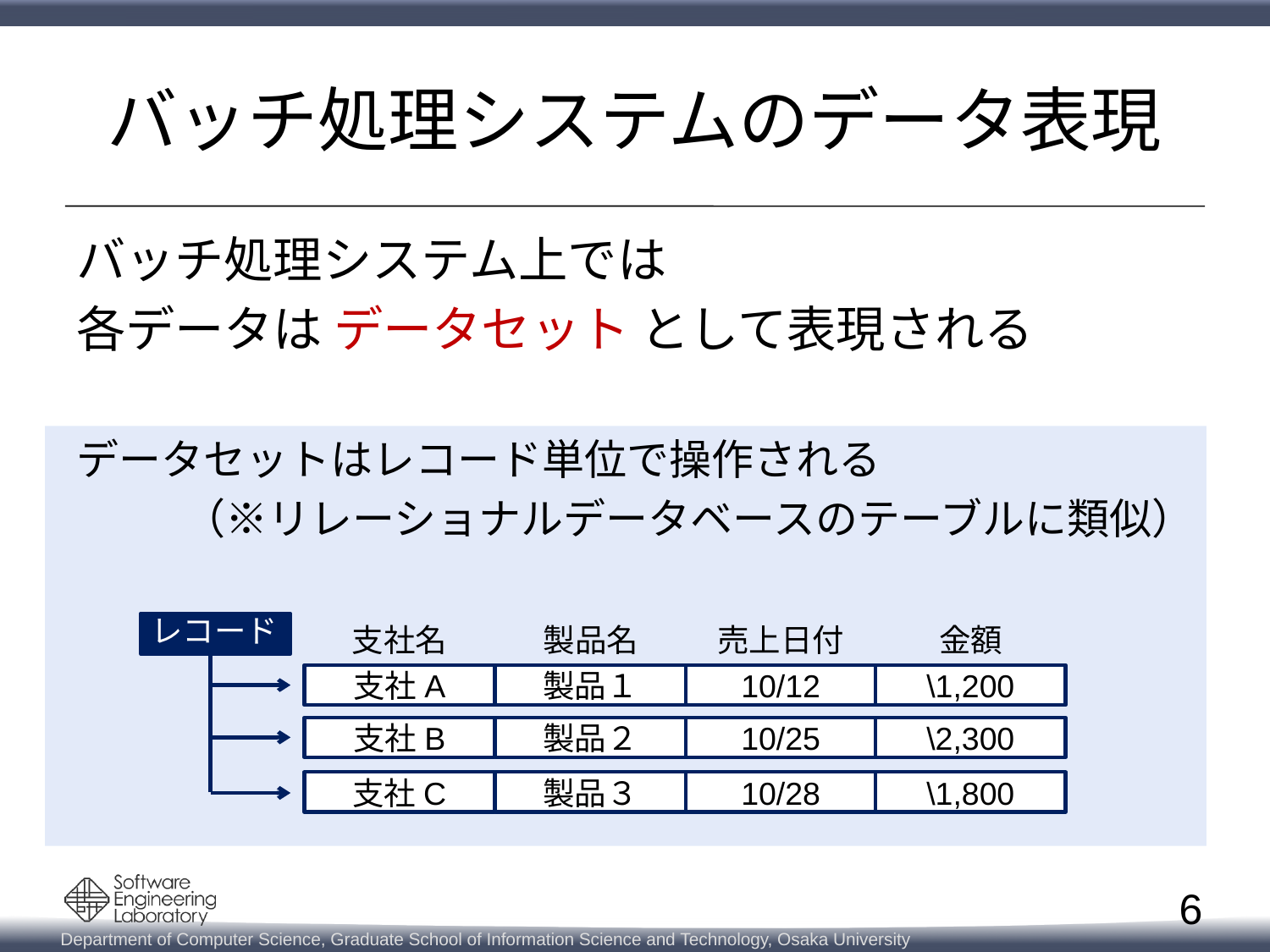

# バッチ処理システムのデータ表現
バッチ処理システム上では
各データは データセット として表現される

データセットはレコード単位で操作される
（※リレーショナルデータベースのテーブルに類似）
レコード

支社名
製品名
売上日付
金額
支社A
製品１
10/12
\1,200
支社B
製品２
10/25
\2,300
支社C
製品３
10/28
\1,800
6